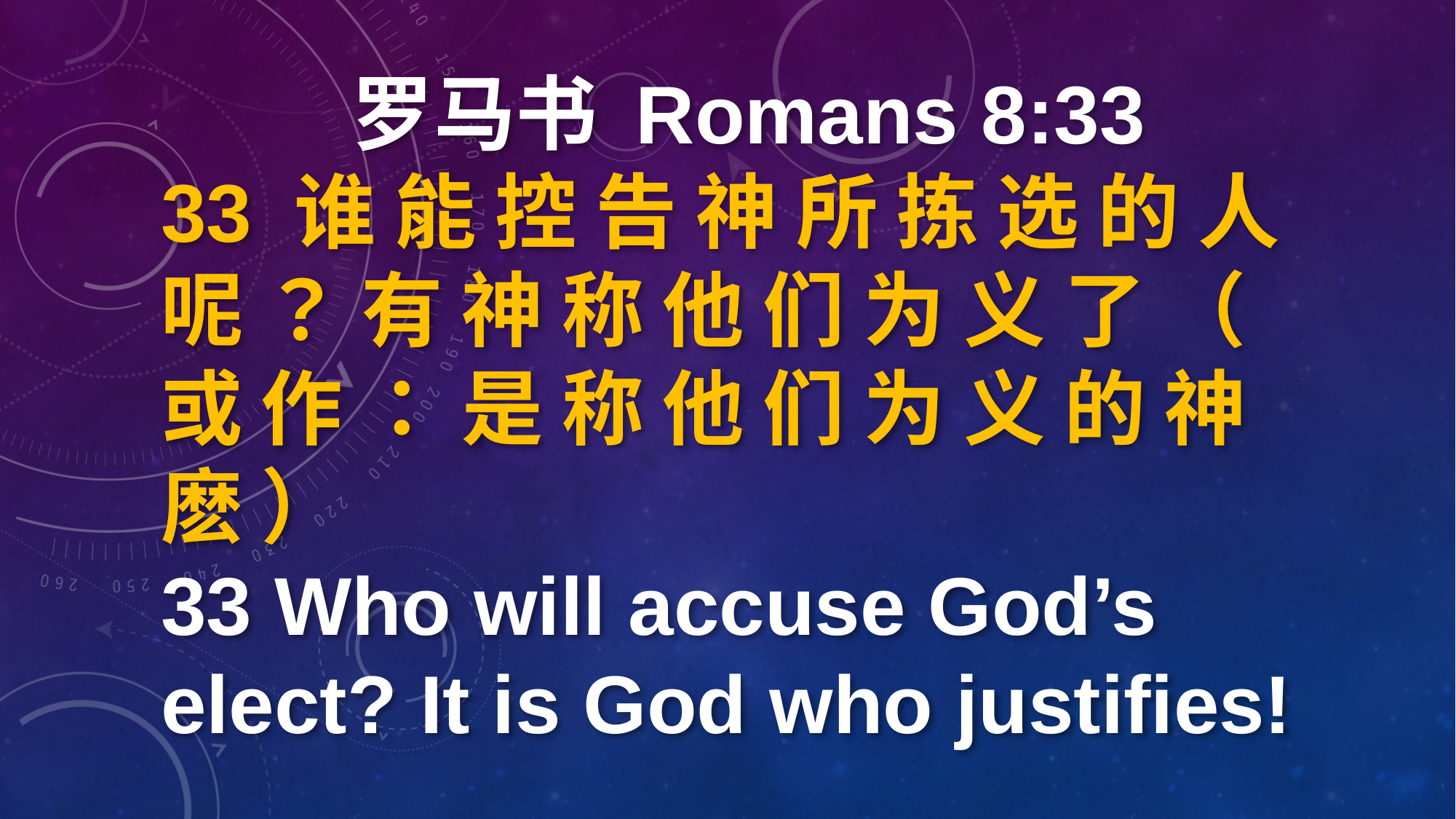

罗马书 Romans 8:33
33 谁 能 控 告 神 所 拣 选 的 人 呢 ？ 有 神 称 他 们 为 义 了 （ 或 作 ： 是 称 他 们 为 义 的 神 麽 ）
33 Who will accuse God’s elect? It is God who justifies!